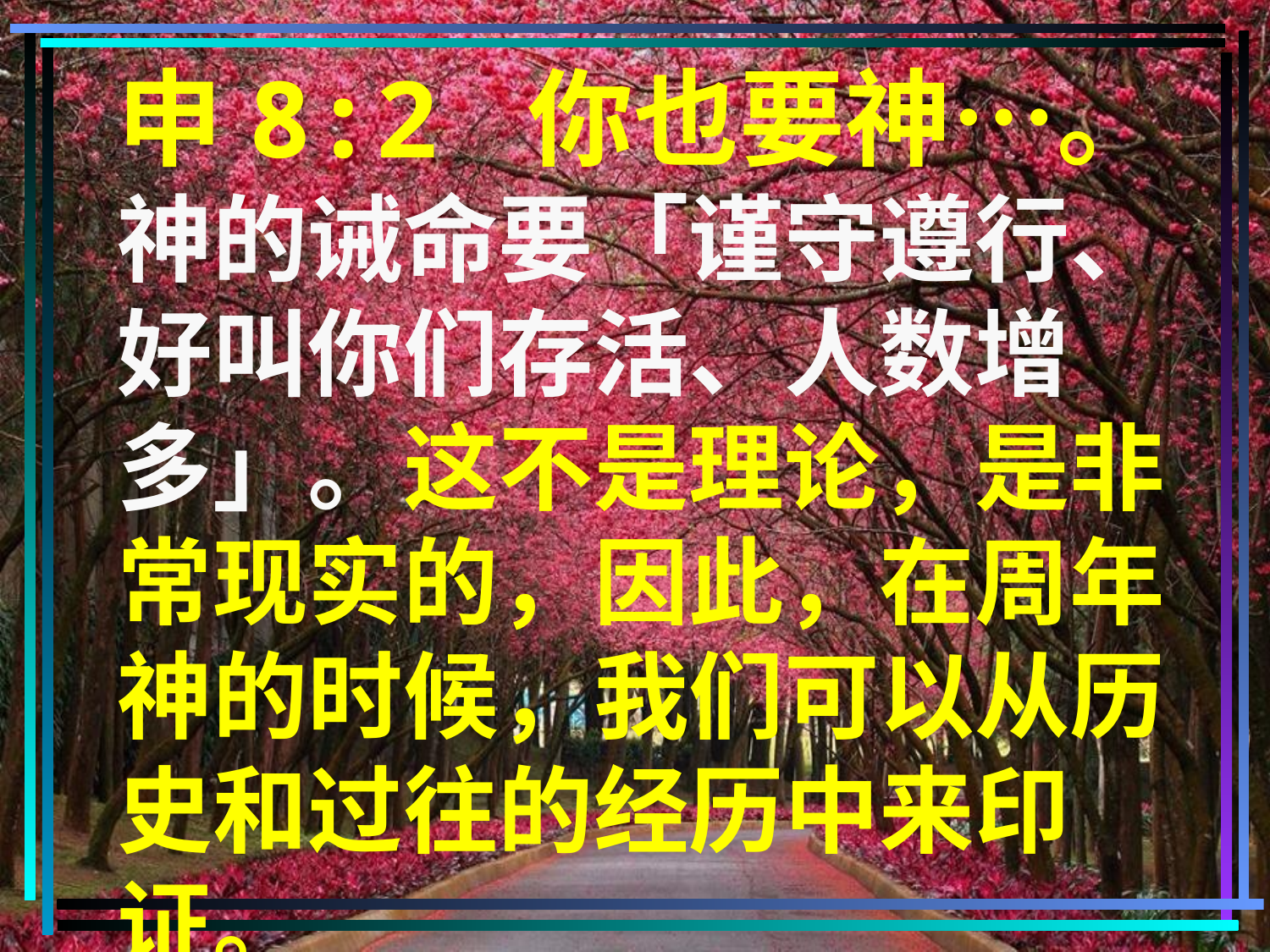

申8:2 你也要神…。
神的诫命要「谨守遵行、好叫你们存活、人数增多」。这不是理论，是非常现实的，因此，在周年神的时候，我们可以从历史和过往的经历中来印证。
#